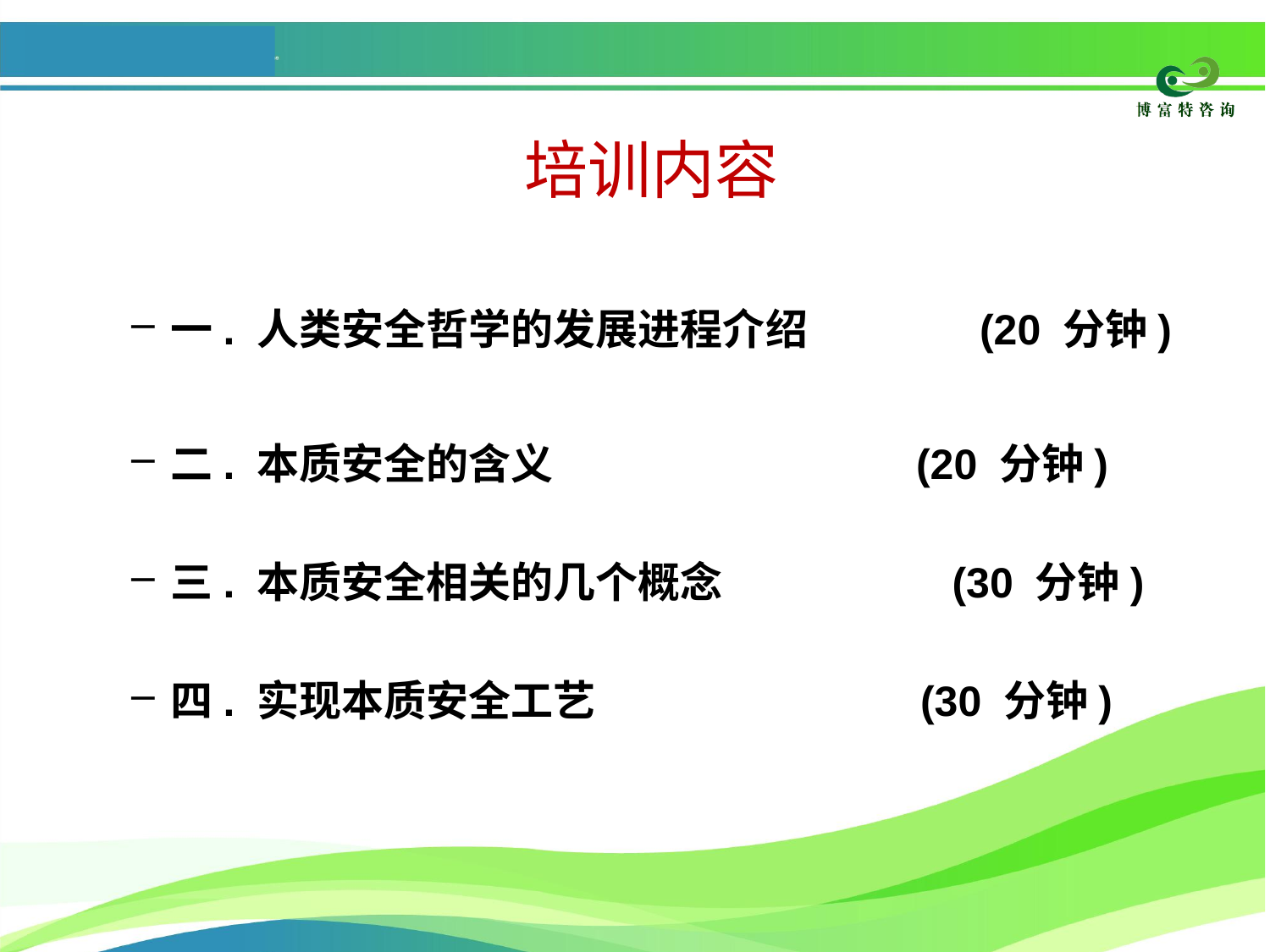

# 培训内容
一. 人类安全哲学的发展进程介绍                 (20 分钟)

二. 本质安全的含义                                     (20 分钟)

三. 本质安全相关的几个概念                       (30 分钟)

四. 实现本质安全工艺                                 (30 分钟)
6